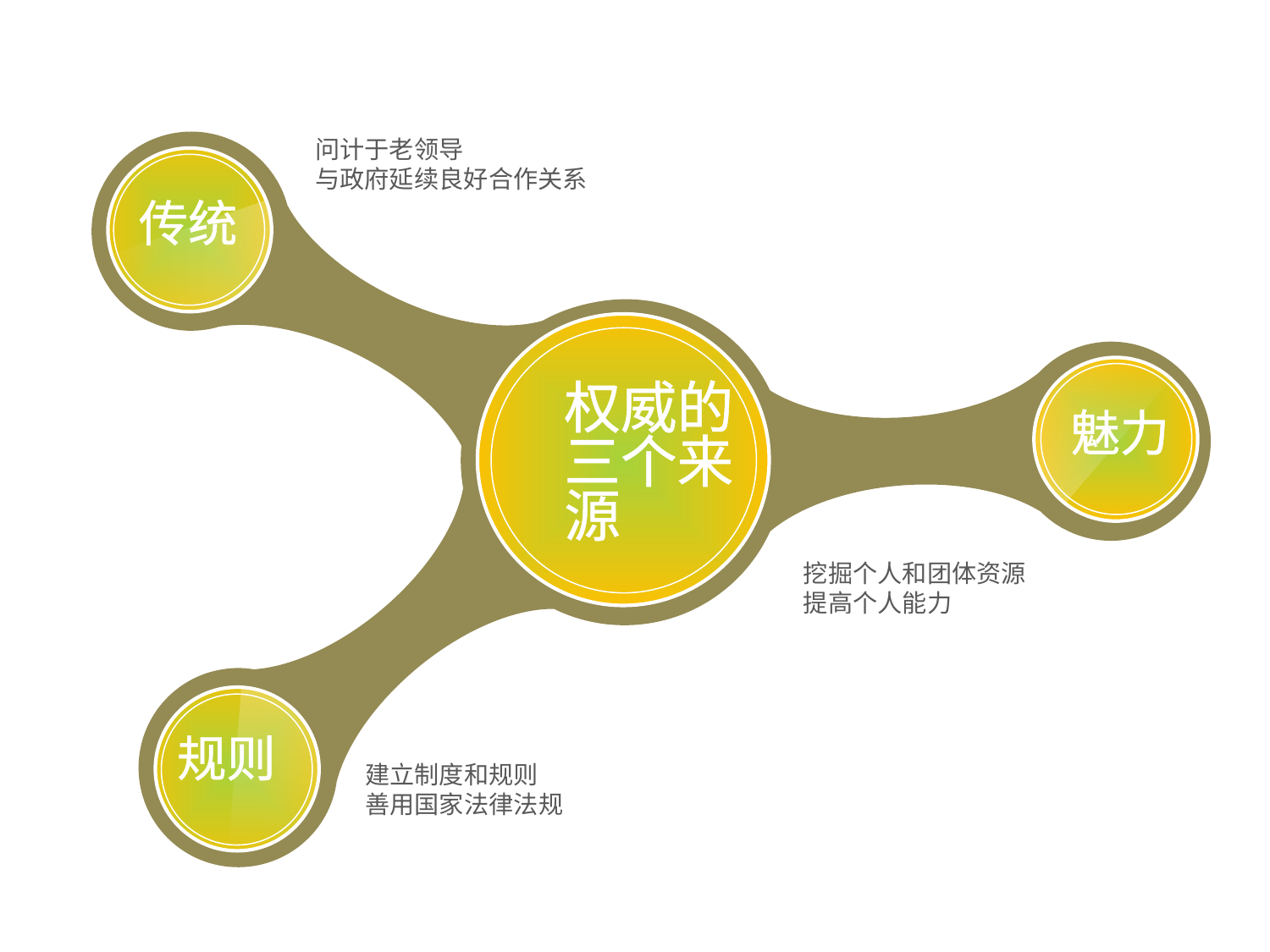

问计于老领导
与政府延续良好合作关系

传统

权威的三个来源
魅力

挖掘个人和团体资源
提高个人能力

规则
建立制度和规则
善用国家法律法规